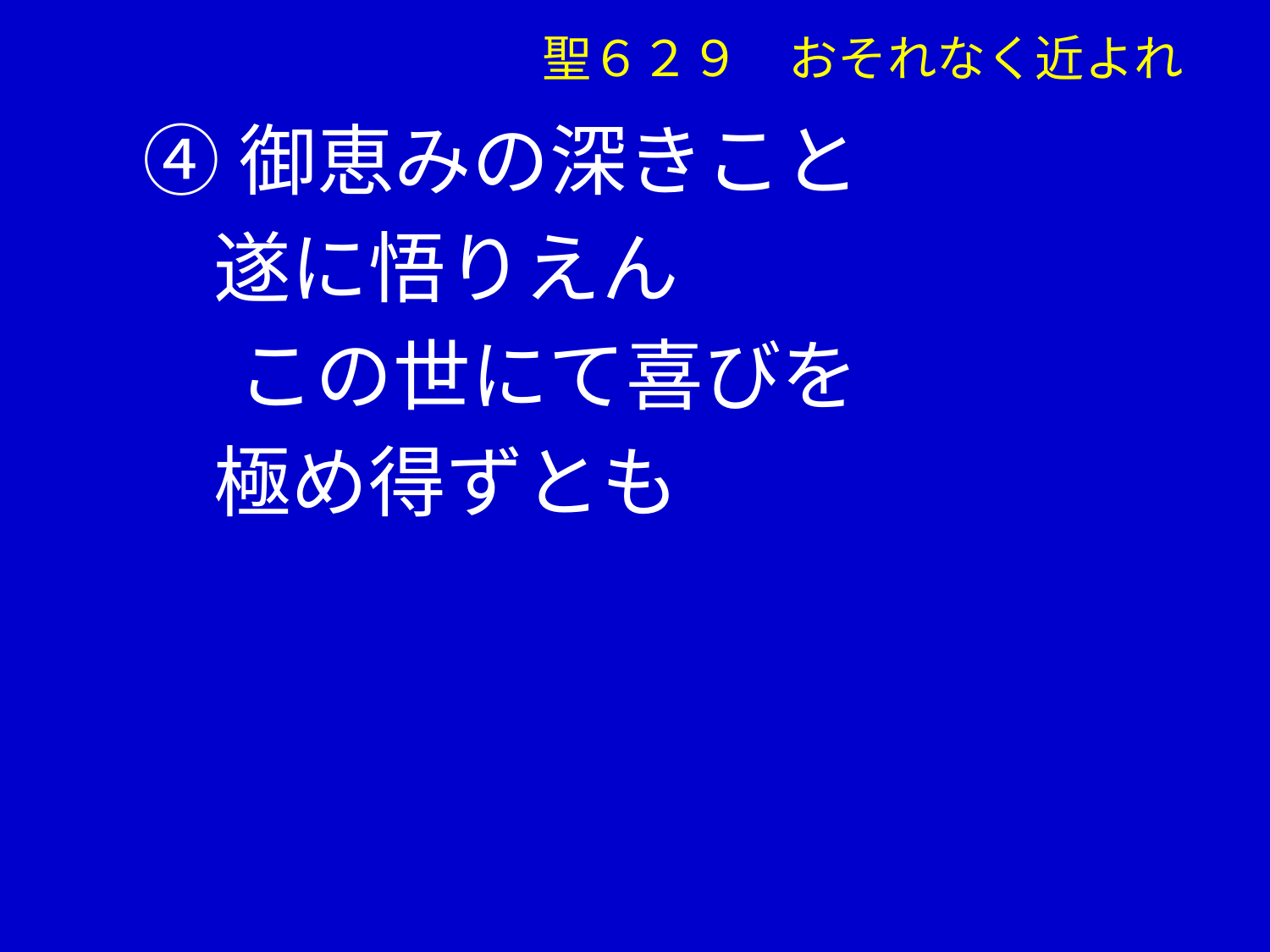

聖６２９　おそれなく近よれ
④御恵みの深きこと
   遂に悟りえん
　 この世にて喜びを
   極め得ずとも